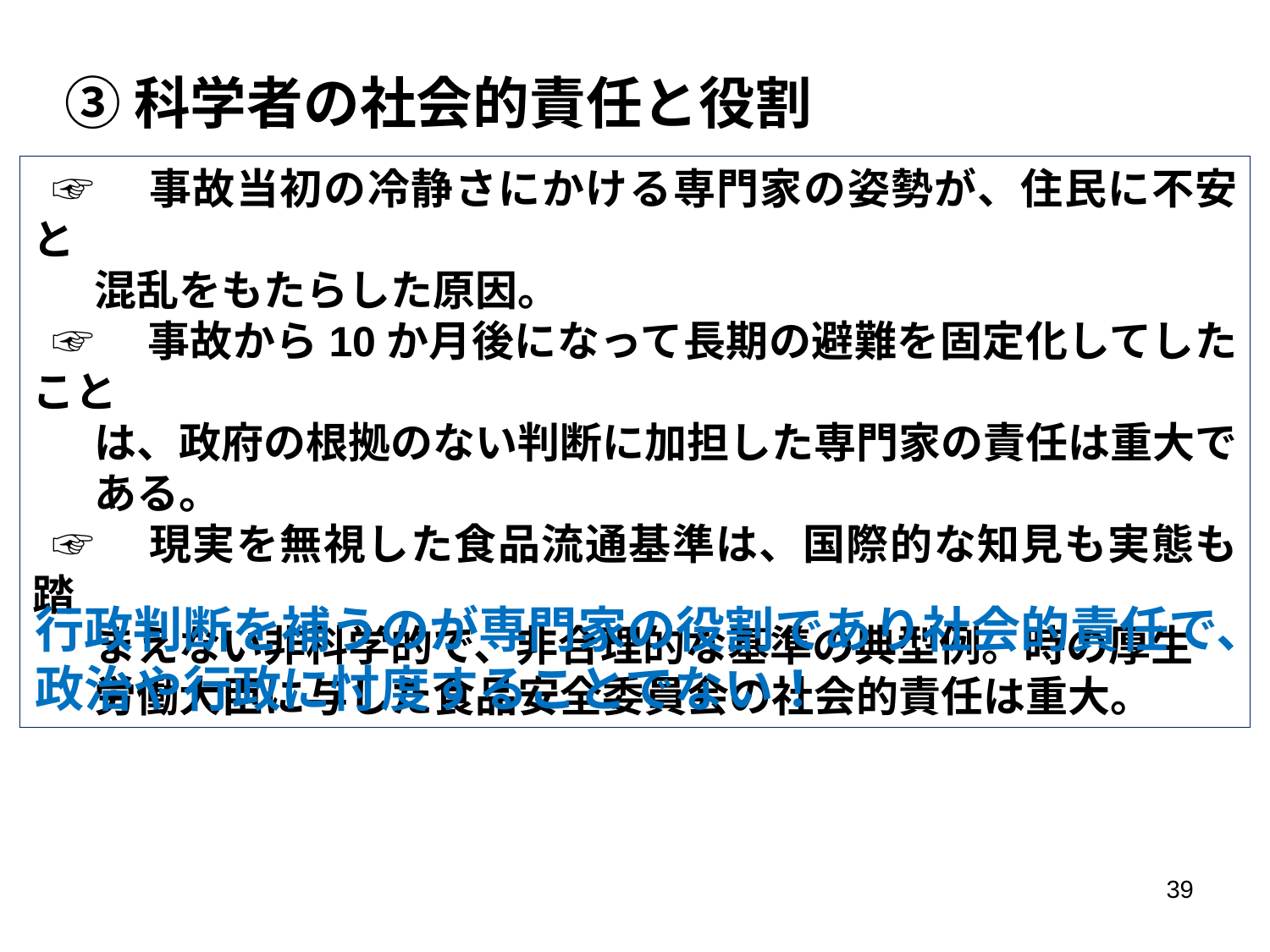

# ③ 科学者の社会的責任と役割
☞　事故当初の冷静さにかける専門家の姿勢が、住民に不安と
　混乱をもたらした原因。
☞　事故から10か月後になって長期の避難を固定化してしたこと
　は、政府の根拠のない判断に加担した専門家の責任は重大で
　ある。
☞　現実を無視した食品流通基準は、国際的な知見も実態も踏
　まえない非科学的で、非合理的な基準の典型例。時の厚生
　労働大臣に与した食品安全委員会の社会的責任は重大。
行政判断を補うのが専門家の役割であり社会的責任で、
政治や行政に忖度することでない！

39